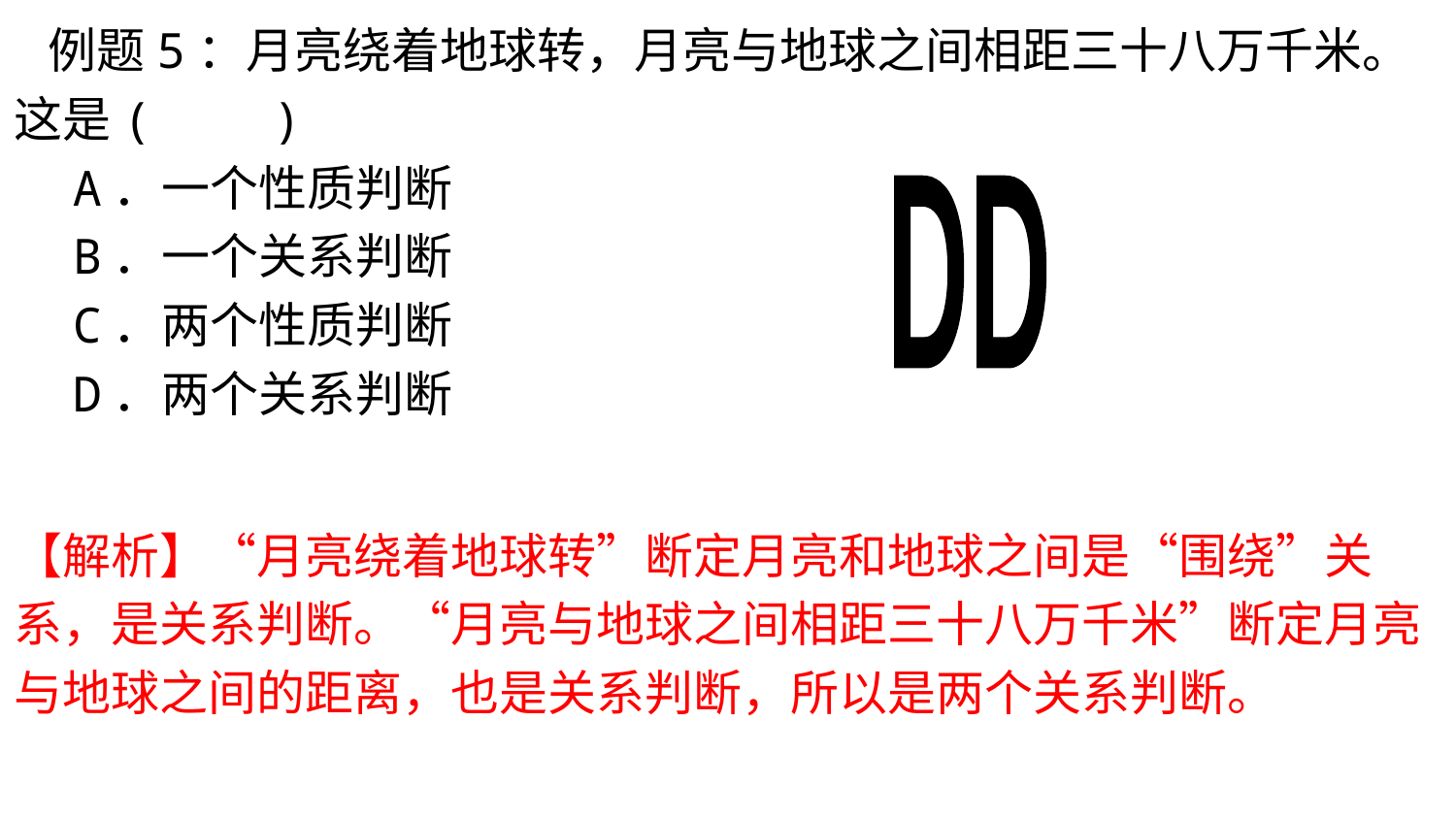

例题5：月亮绕着地球转，月亮与地球之间相距三十八万千米。这是(　　)
  A．一个性质判断
  B．一个关系判断
  C．两个性质判断
  D．两个关系判断
DD
【解析】“月亮绕着地球转”断定月亮和地球之间是“围绕”关系，是关系判断。“月亮与地球之间相距三十八万千米”断定月亮与地球之间的距离，也是关系判断，所以是两个关系判断。